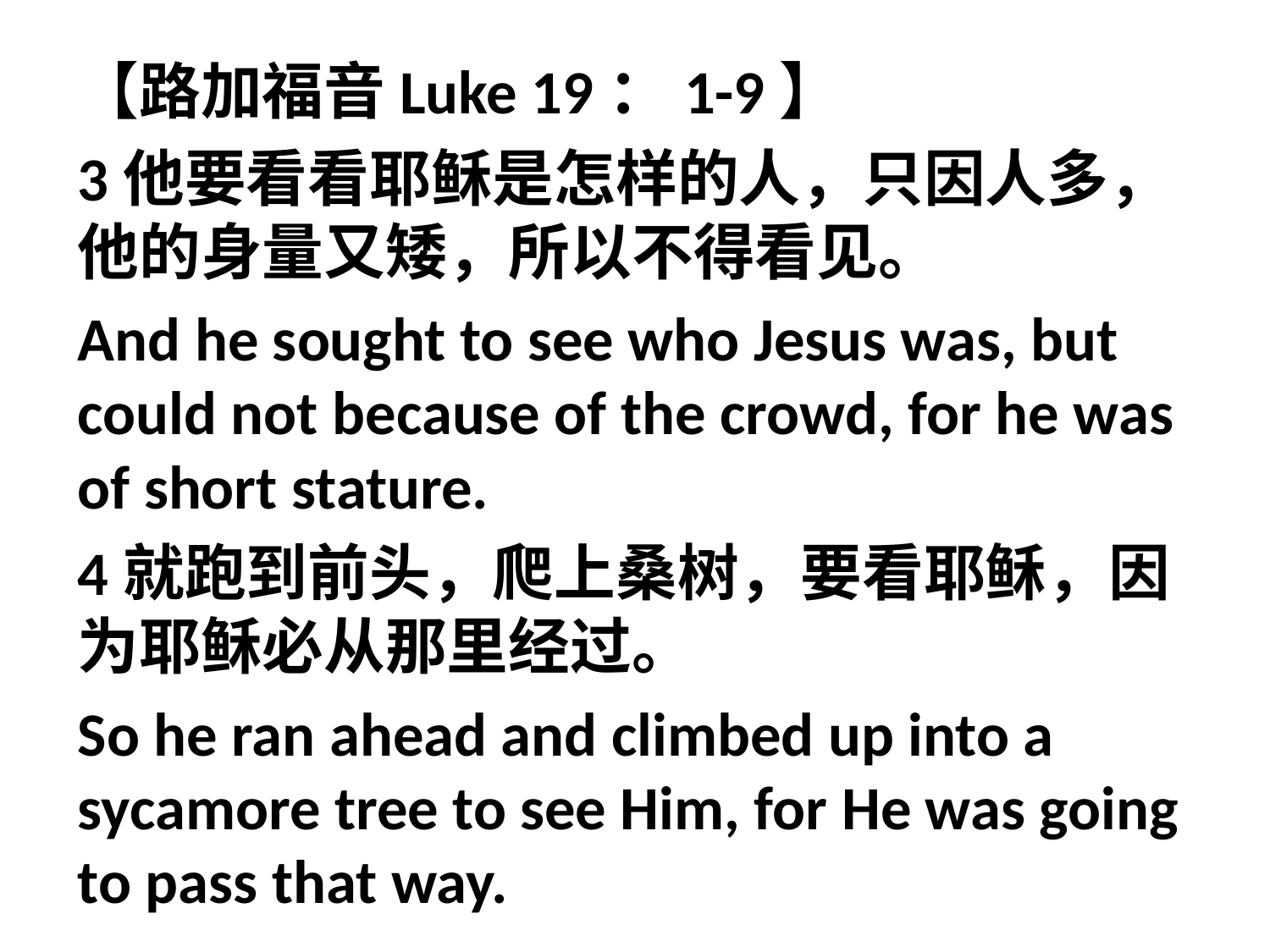

【路加福音Luke 19：1-9】
3他要看看耶稣是怎样的人，只因人多，他的身量又矮，所以不得看见。
And he sought to see who Jesus was, but could not because of the crowd, for he was of short stature.
4就跑到前头，爬上桑树，要看耶稣，因为耶稣必从那里经过。
So he ran ahead and climbed up into a sycamore tree to see Him, for He was going to pass that way.